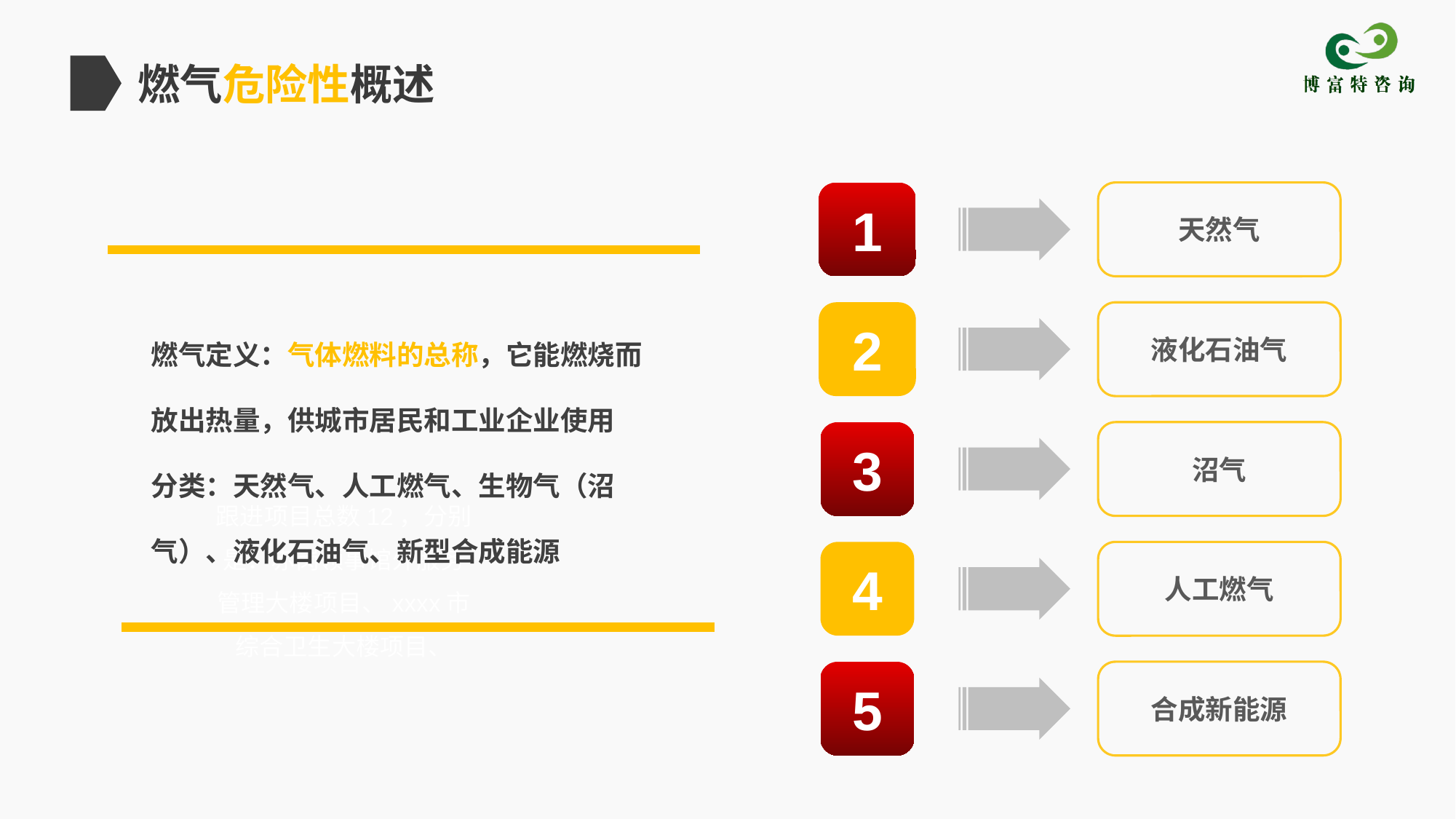

燃气危险性概述

1
天然气

燃气定义：气体燃料的总称，它能燃烧而放出热量，供城市居民和工业企业使用
分类：天然气、人工燃气、生物气（沼气）、液化石油气、新型合成能源
2
液化石油气

3
沼气

跟进项目总数12，分别是：赤岗领事馆外服务管理大楼项目、xxxx市综合卫生大楼项目、
4
人工燃气

5
合成新能源